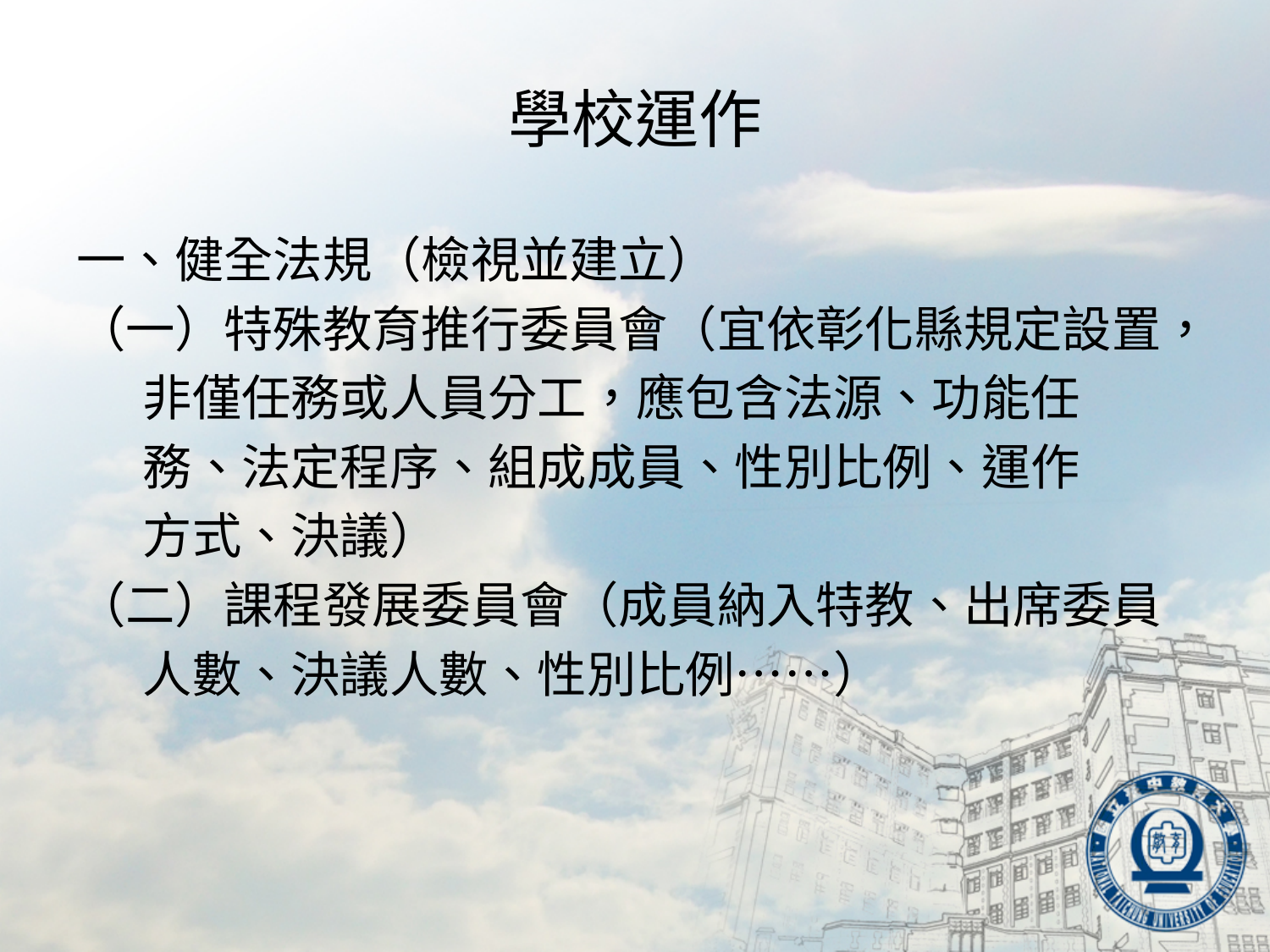

# 學校運作
一、健全法規（檢視並建立）
（一）特殊教育推行委員會（宜依彰化縣規定設置，
     非僅任務或人員分工，應包含法源、功能任
     務、法定程序、組成成員、性別比例、運作
     方式、決議）
（二）課程發展委員會（成員納入特教、出席委員
     人數、決議人數、性別比例……）